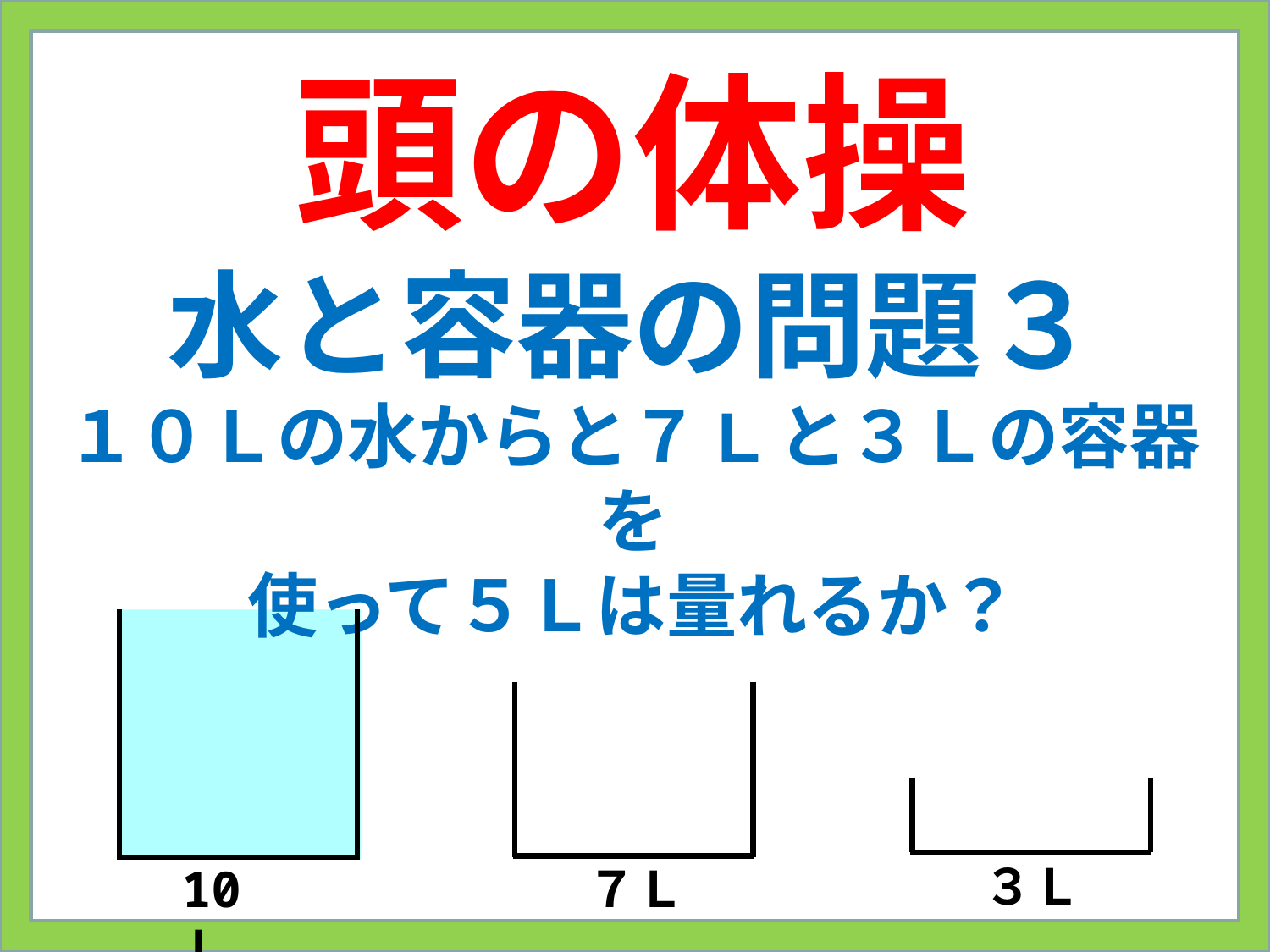

# 頭の体操
水と容器の問題３
１０Ｌの水からと７Lと３Ｌの容器を
使って５Ｌは量れるか？

３Ｌ
10Ｌ
７Ｌ